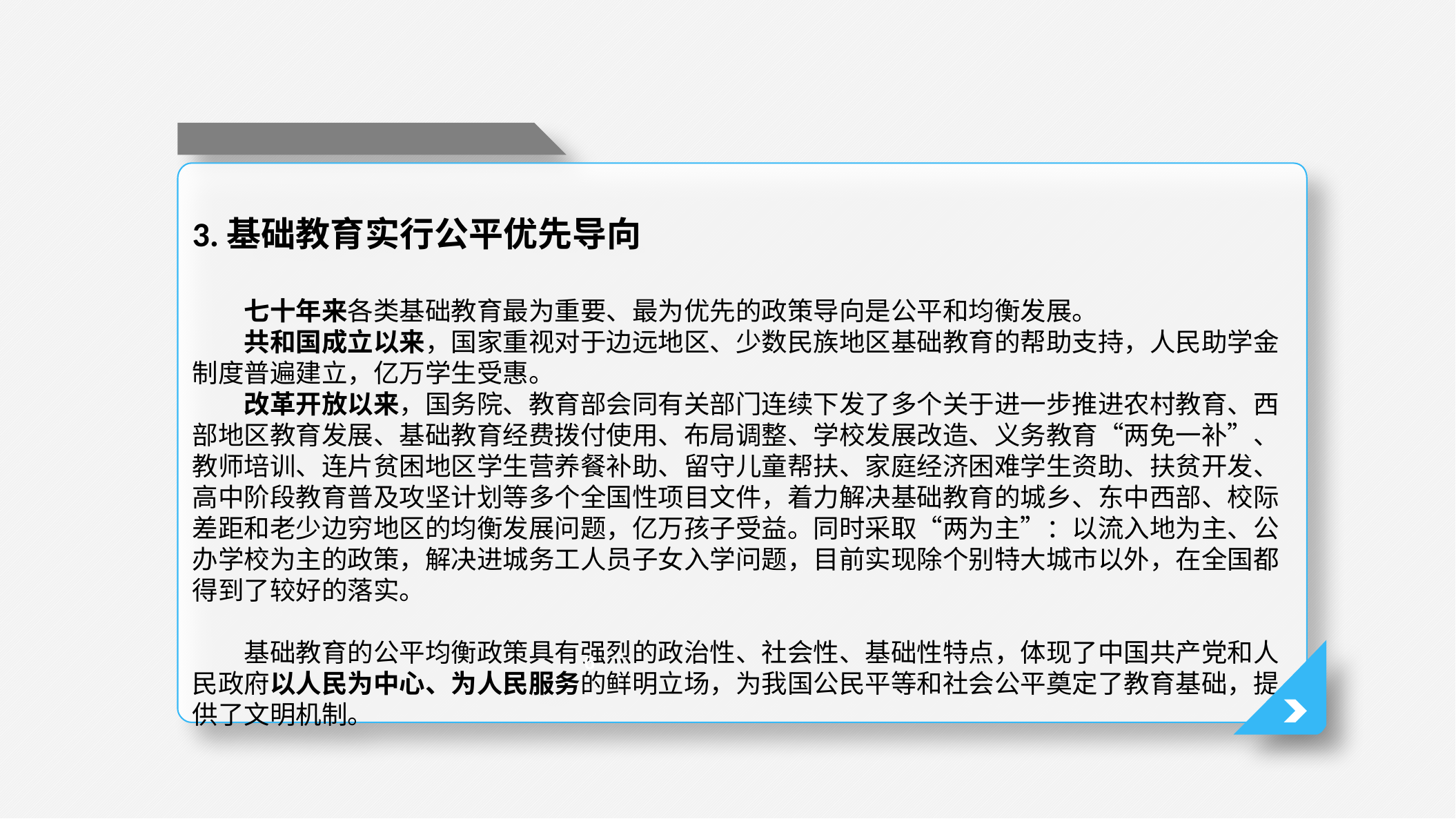

3.基础教育实行公平优先导向

七十年来各类基础教育最为重要、最为优先的政策导向是公平和均衡发展。
共和国成立以来，国家重视对于边远地区、少数民族地区基础教育的帮助支持，人民助学金制度普遍建立，亿万学生受惠。
改革开放以来，国务院、教育部会同有关部门连续下发了多个关于进一步推进农村教育、西部地区教育发展、基础教育经费拨付使用、布局调整、学校发展改造、义务教育“两免一补”、教师培训、连片贫困地区学生营养餐补助、留守儿童帮扶、家庭经济困难学生资助、扶贫开发、高中阶段教育普及攻坚计划等多个全国性项目文件，着力解决基础教育的城乡、东中西部、校际差距和老少边穷地区的均衡发展问题，亿万孩子受益。同时采取“两为主”：以流入地为主、公办学校为主的政策，解决进城务工人员子女入学问题，目前实现除个别特大城市以外，在全国都得到了较好的落实。

基础教育的公平均衡政策具有强烈的政治性、社会性、基础性特点，体现了中国共产党和人民政府以人民为中心、为人民服务的鲜明立场，为我国公民平等和社会公平奠定了教育基础，提供了文明机制。
6